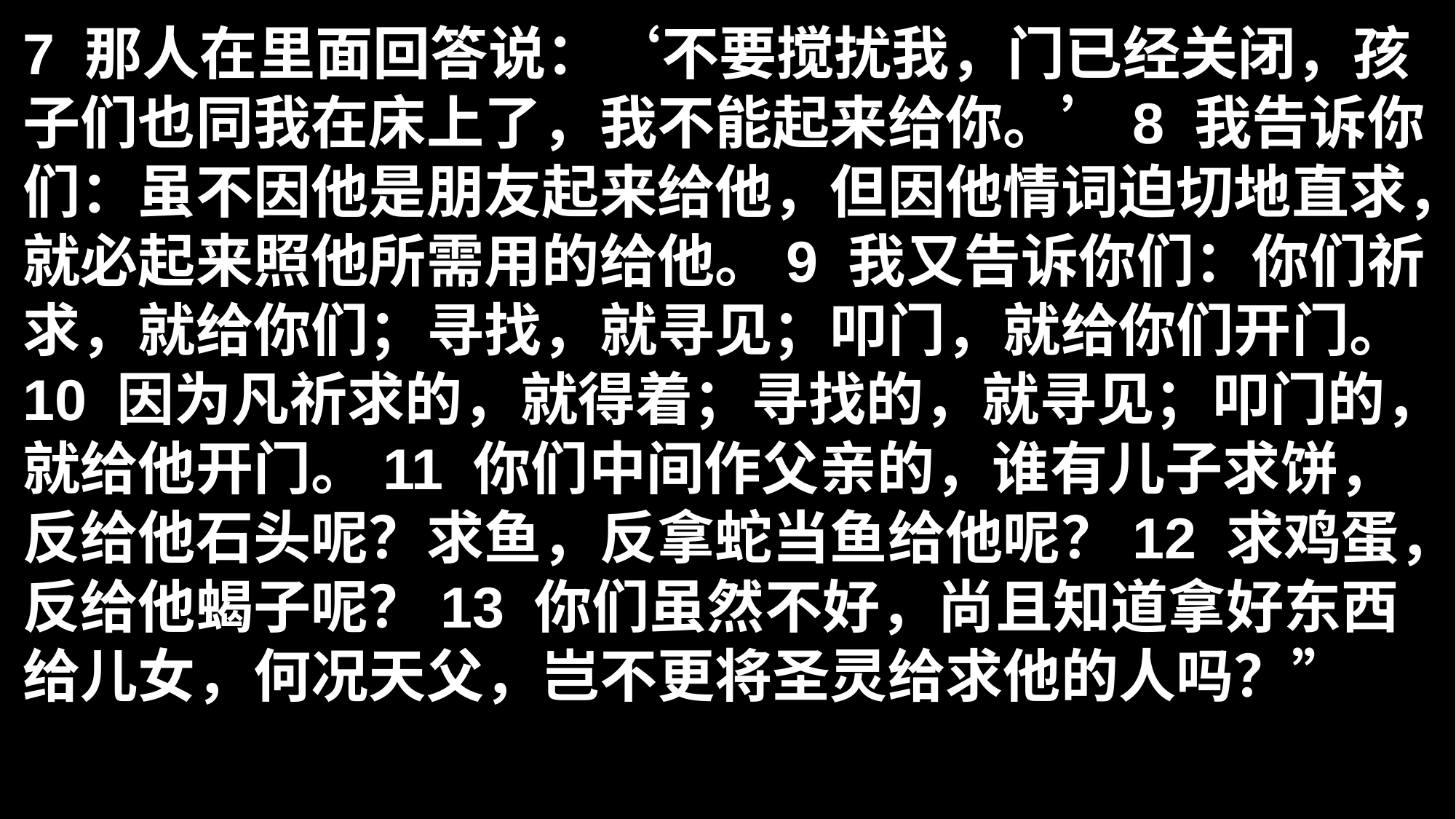

7 那人在里面回答说：‘不要搅扰我，门已经关闭，孩子们也同我在床上了，我不能起来给你。’8 我告诉你们：虽不因他是朋友起来给他，但因他情词迫切地直求，就必起来照他所需用的给他。9 我又告诉你们：你们祈求，就给你们；寻找，就寻见；叩门，就给你们开门。10 因为凡祈求的，就得着；寻找的，就寻见；叩门的，就给他开门。11 你们中间作父亲的，谁有儿子求饼，反给他石头呢？求鱼，反拿蛇当鱼给他呢？12 求鸡蛋，反给他蝎子呢？13 你们虽然不好，尚且知道拿好东西给儿女，何况天父，岂不更将圣灵给求他的人吗？”